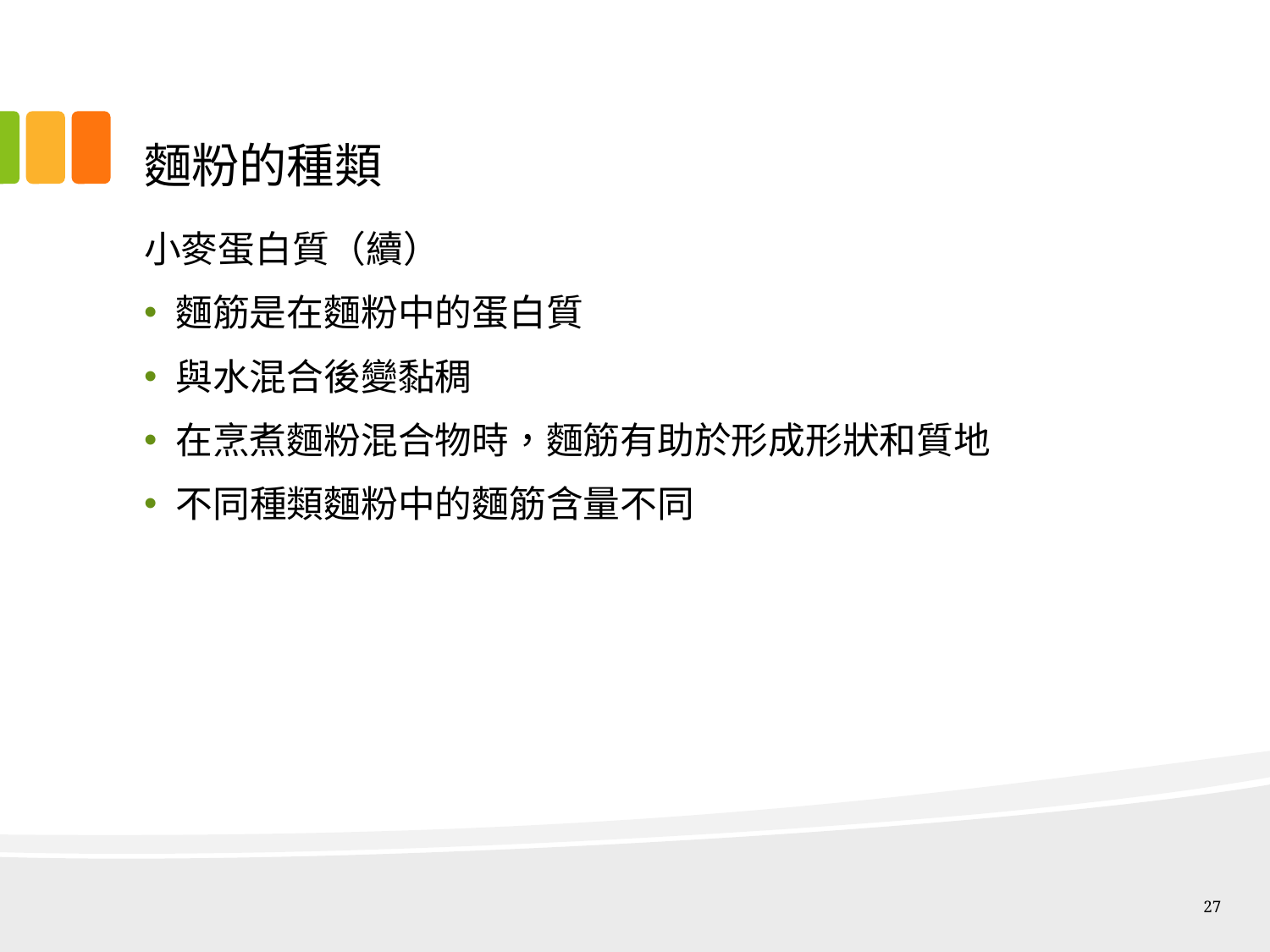

# 麵粉的種類
小麥蛋白質（續）
麵筋是在麵粉中的蛋白質
與水混合後變黏稠
在烹煮麵粉混合物時，麵筋有助於形成形狀和質地
不同種類麵粉中的麵筋含量不同
27